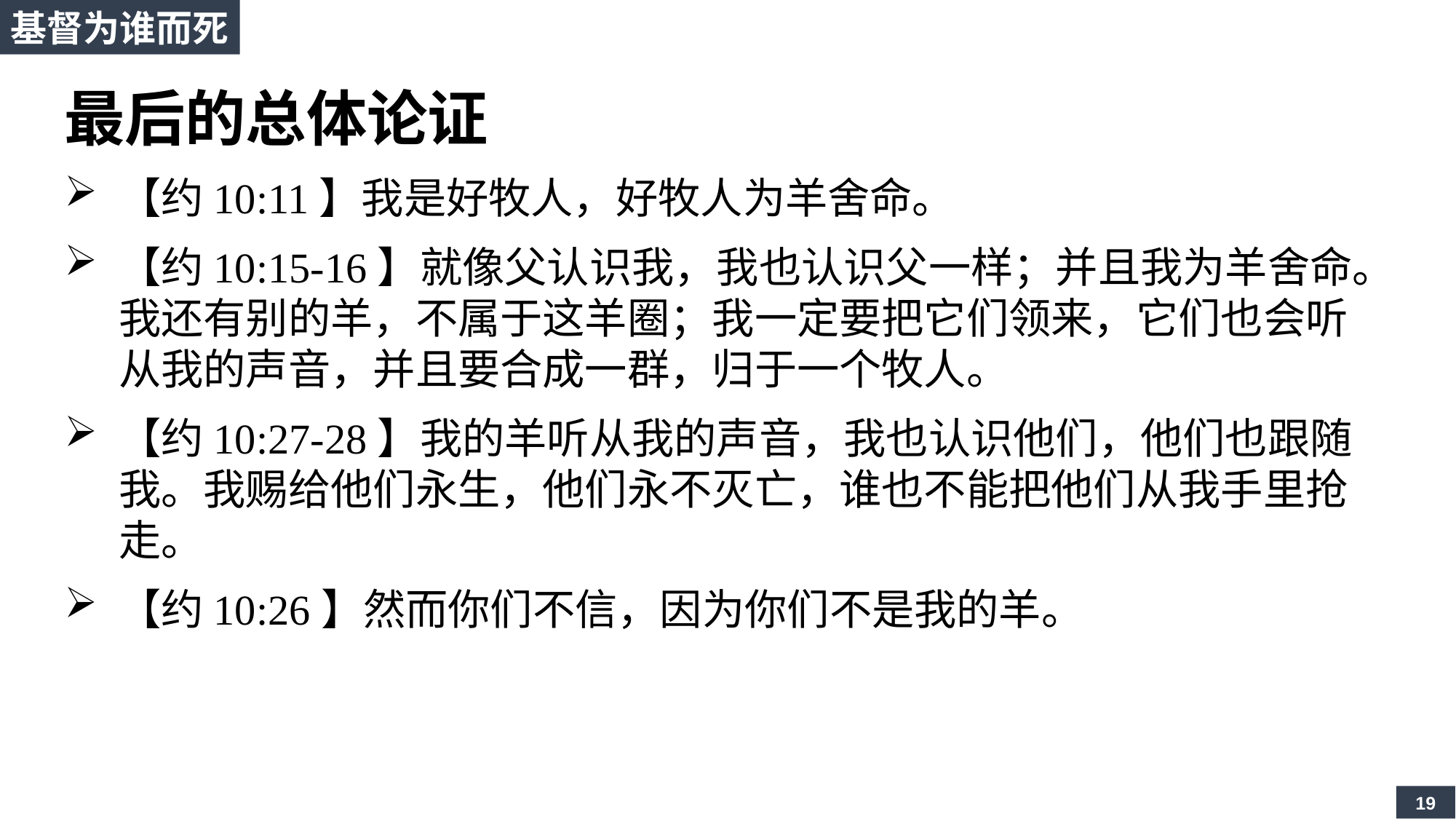

基督为谁而死
最后的总体论证
【约10:11】我是好牧人，好牧人为羊舍命。
【约10:15-16】就像父认识我，我也认识父一样；并且我为羊舍命。我还有别的羊，不属于这羊圈；我一定要把它们领来，它们也会听从我的声音，并且要合成一群，归于一个牧人。
【约10:27-28】我的羊听从我的声音，我也认识他们，他们也跟随我。我赐给他们永生，他们永不灭亡，谁也不能把他们从我手里抢走。
【约10:26】然而你们不信，因为你们不是我的羊。
19